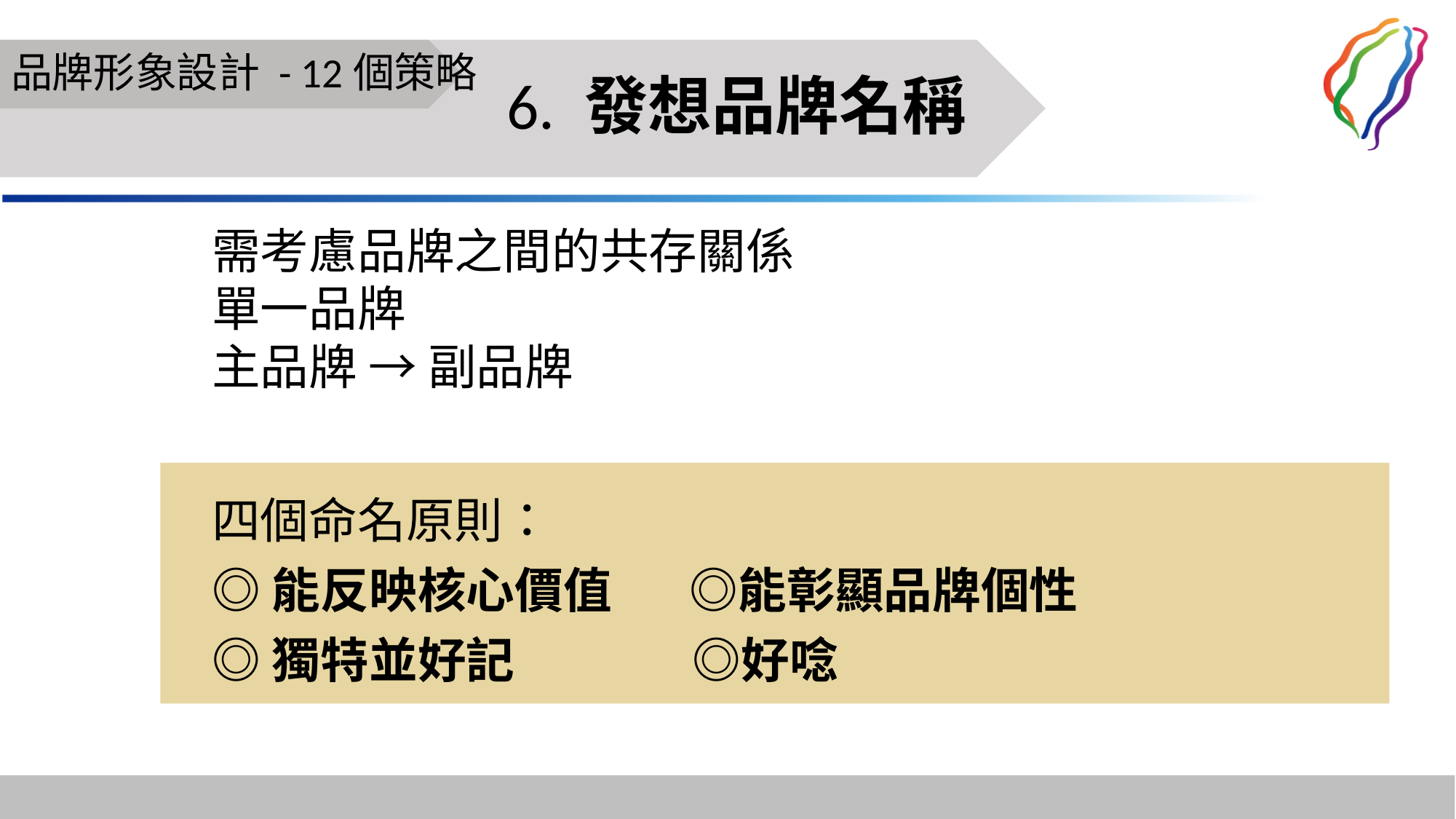

# 品牌形象設計 - 12個策略
6. 發想品牌名稱
需考慮品牌之間的共存關係
單一品牌
主品牌 → 副品牌
四個命名原則：
◎能反映核心價值       ◎能彰顯品牌個性
◎獨特並好記                ◎好唸